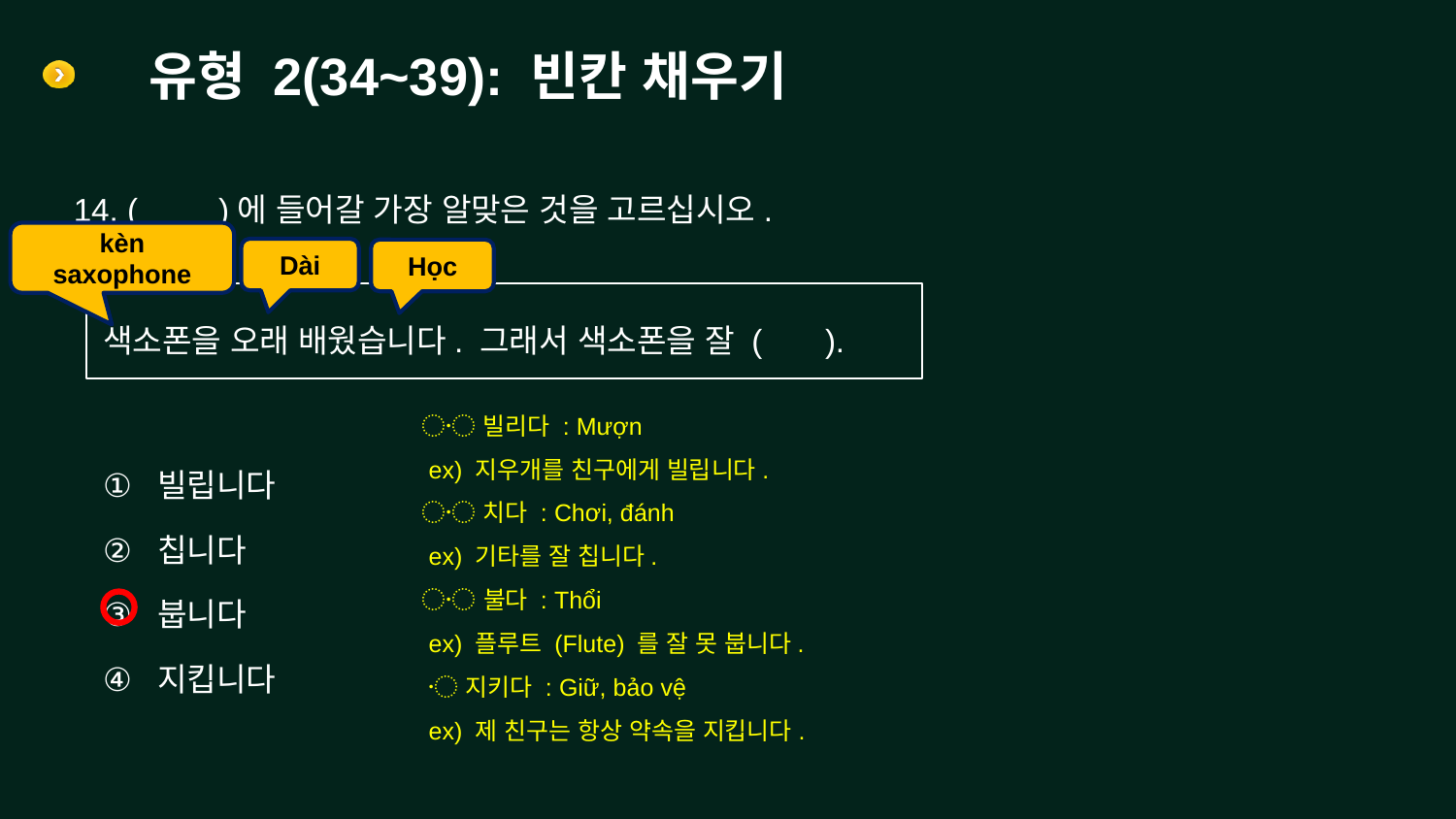

# 유형 2(34~39): 빈칸 채우기
14. (         )에 들어갈 가장 알맞은 것을 고르십시오.
kèn saxophone
Dài
Học
색소폰을 오래 배웠습니다. 그래서 색소폰을 잘 (       ).
〮 빌리다 : Mượn
 ex) 지우개를 친구에게 빌립니다.
〮 치다 : Chơi, đánh
 ex) 기타를 잘 칩니다.
〮 불다 : Thổi
 ex) 플루트 (Flute) 를 잘 못 붑니다.
 〮 지키다 : Giữ, bảo vệ
 ex) 제 친구는 항상 약속을 지킵니다.
빌립니다
칩니다
붑니다
지킵니다